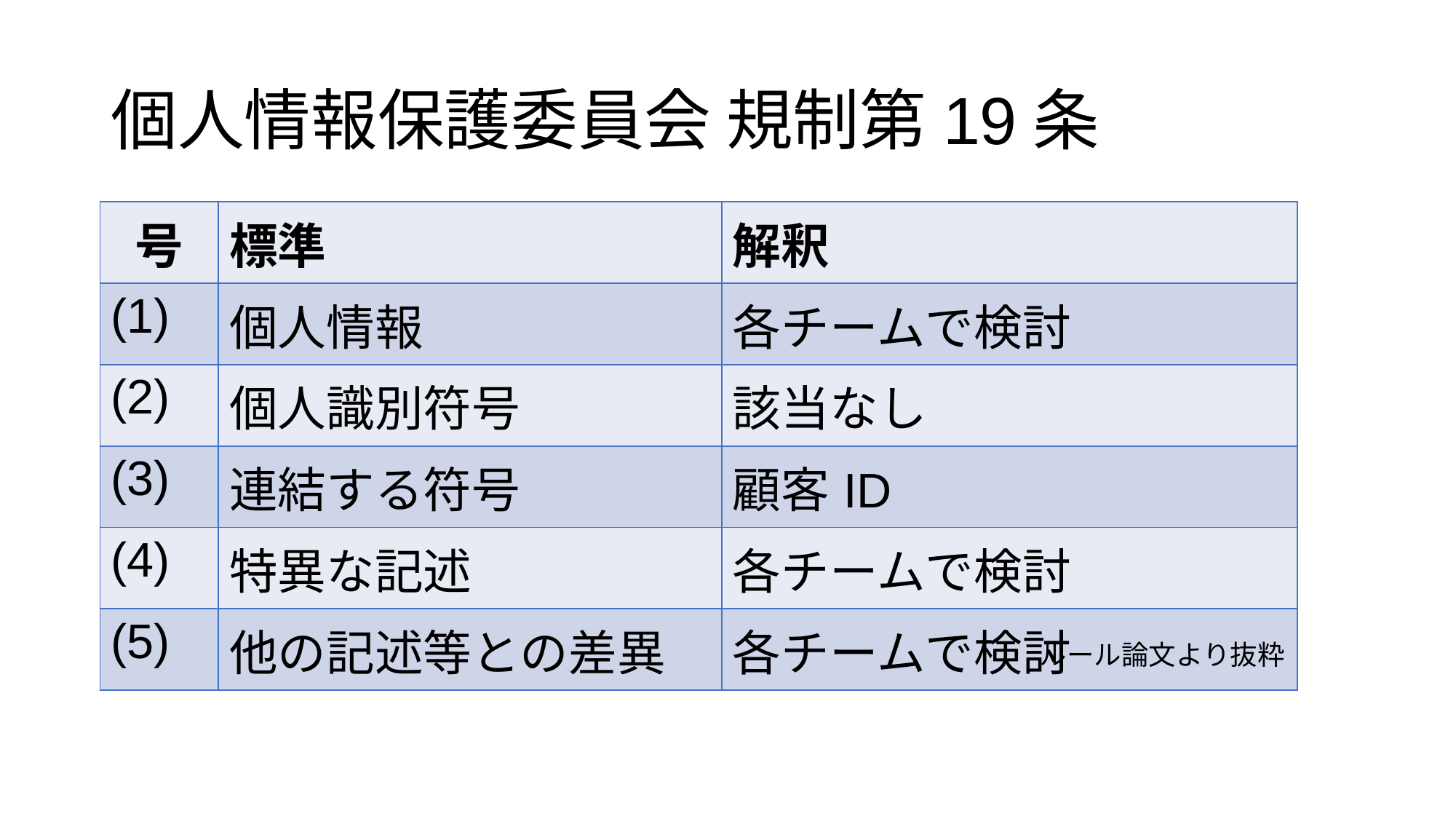

# 個人情報保護委員会 規制第19条
| 号 | 標準 | 解釈 |
| --- | --- | --- |
| (1) | 個人情報 | 各チームで検討 |
| (2) | 個人識別符号 | 該当なし |
| (3) | 連結する符号 | 顧客ID |
| (4) | 特異な記述 | 各チームで検討 |
| (5) | 他の記述等との差異 | 各チームで検討 |
ルール論文より抜粋